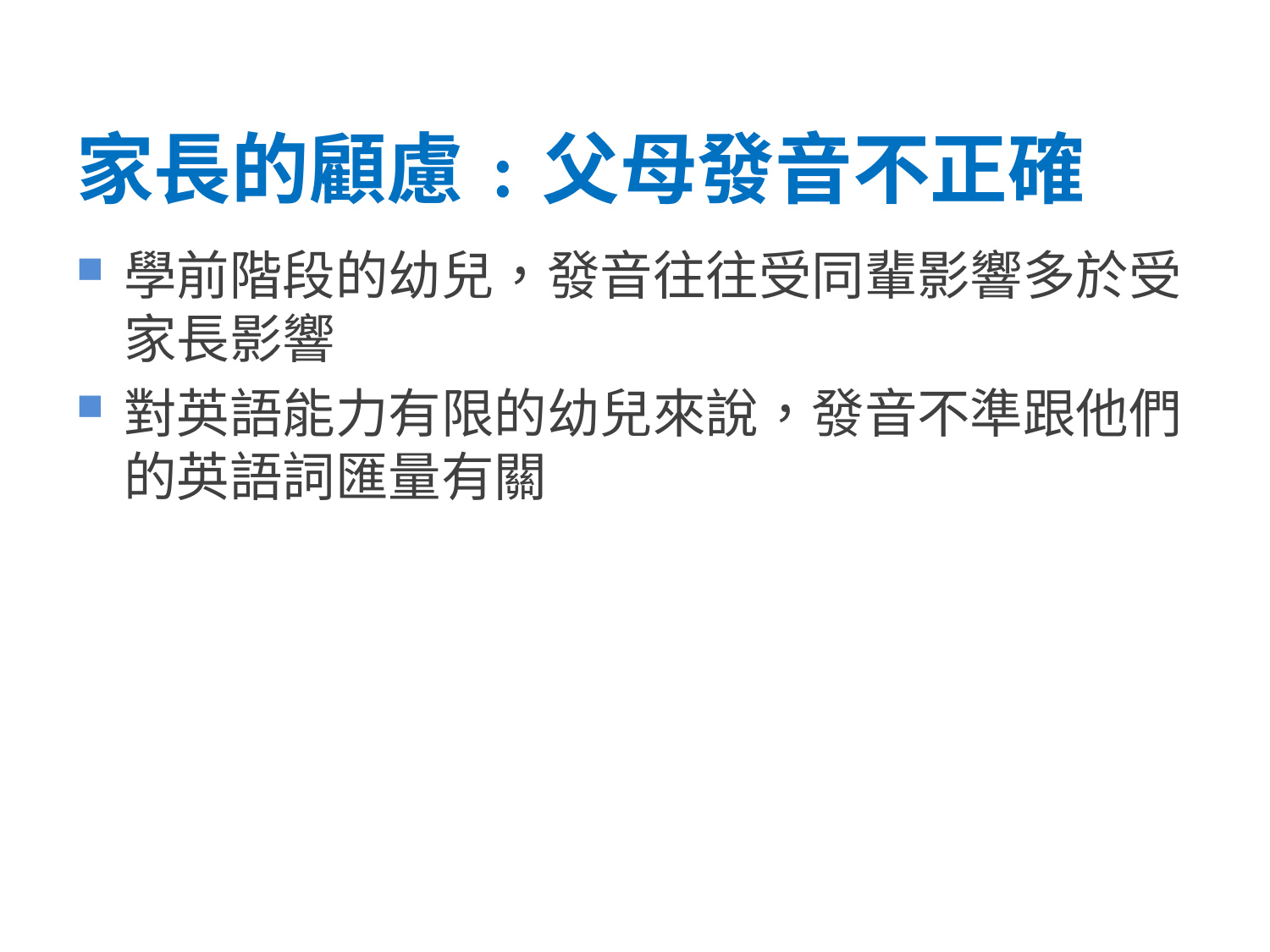

# 家長的顧慮﹕父母發音不正確
學前階段的幼兒，發音往往受同輩影響多於受家長影響
對英語能力有限的幼兒來說，發音不準跟他們的英語詞匯量有關